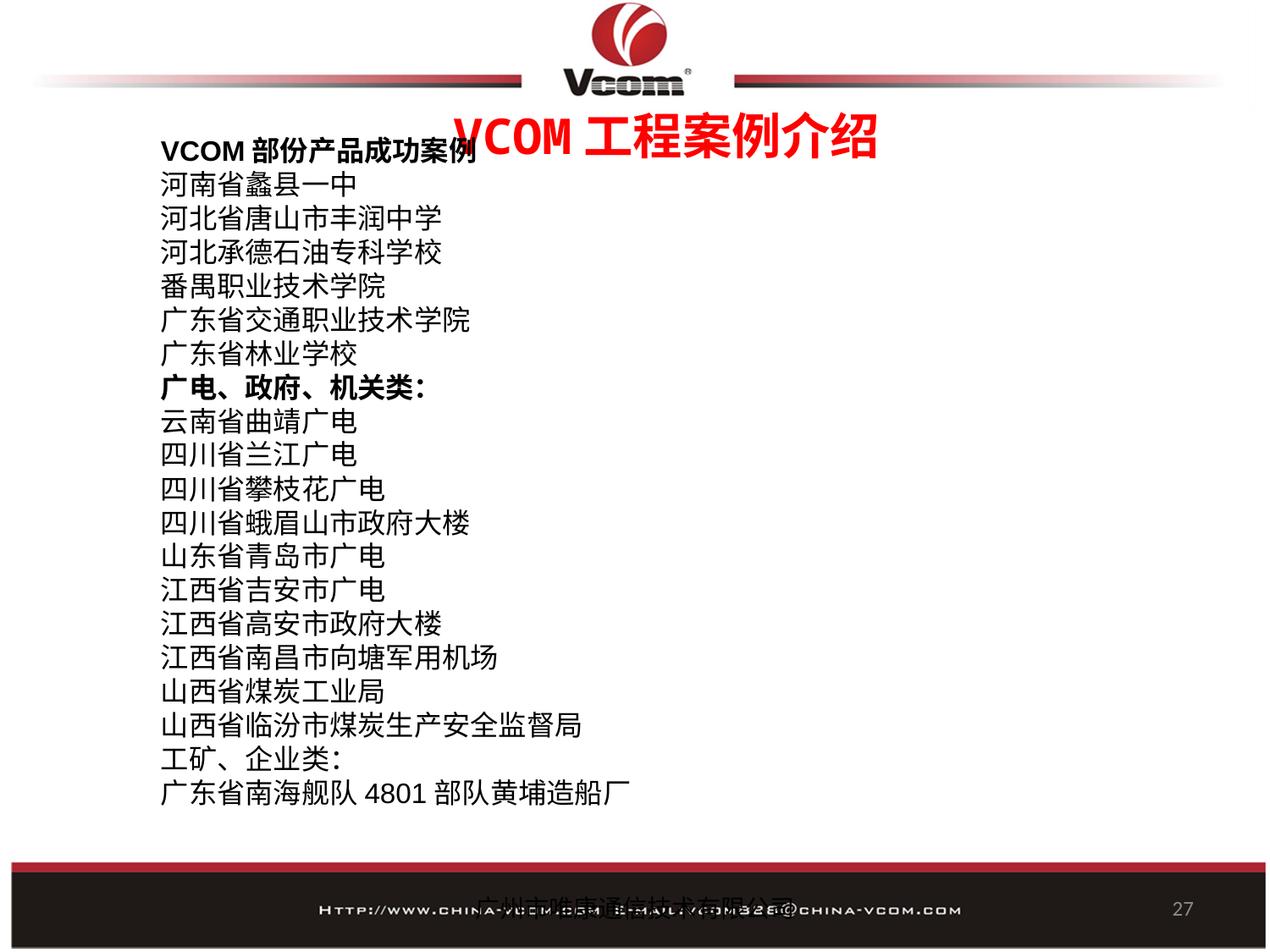

# VCOM工程案例介绍
VCOM部份产品成功案例
河南省蠡县一中
河北省唐山市丰润中学
河北承德石油专科学校
番禺职业技术学院
广东省交通职业技术学院
广东省林业学校
广电、政府、机关类：
云南省曲靖广电
四川省兰江广电
四川省攀枝花广电
四川省蛾眉山市政府大楼
山东省青岛市广电
江西省吉安市广电
江西省高安市政府大楼
江西省南昌市向塘军用机场
山西省煤炭工业局
山西省临汾市煤炭生产安全监督局
工矿、企业类：
广东省南海舰队4801部队黄埔造船厂
广州市唯康通信技术有限公司
27